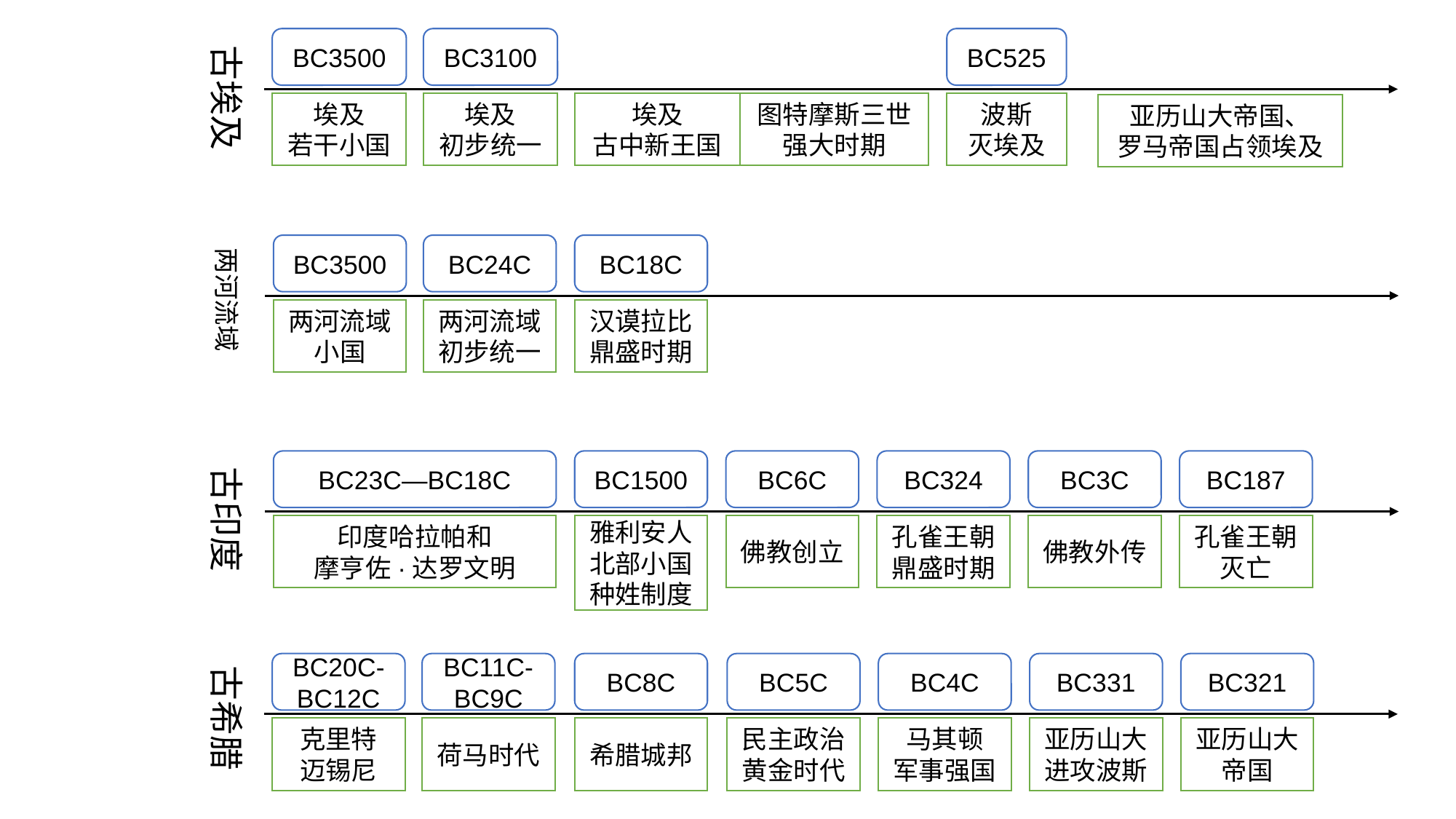

古埃及
BC525
BC3500
BC3100
埃及
若干小国
埃及
初步统一
埃及
古中新王国
图特摩斯三世
强大时期
波斯
灭埃及
亚历山大帝国、
罗马帝国占领埃及
两河流域
BC3500
BC24C
BC18C
两河流域小国
两河流域初步统一
汉谟拉比
鼎盛时期
古印度
BC23C—BC18C
BC1500
BC6C
BC324
BC3C
BC187
印度哈拉帕和
摩亨佐·达罗文明
雅利安人
北部小国
种姓制度
佛教创立
孔雀王朝
鼎盛时期
佛教外传
孔雀王朝灭亡
古希腊
BC20C-BC12C
BC11C-BC9C
BC8C
BC5C
BC4C
BC331
BC321
克里特
迈锡尼
荷马时代
希腊城邦
民主政治黄金时代
马其顿
军事强国
亚历山大进攻波斯
亚历山大帝国